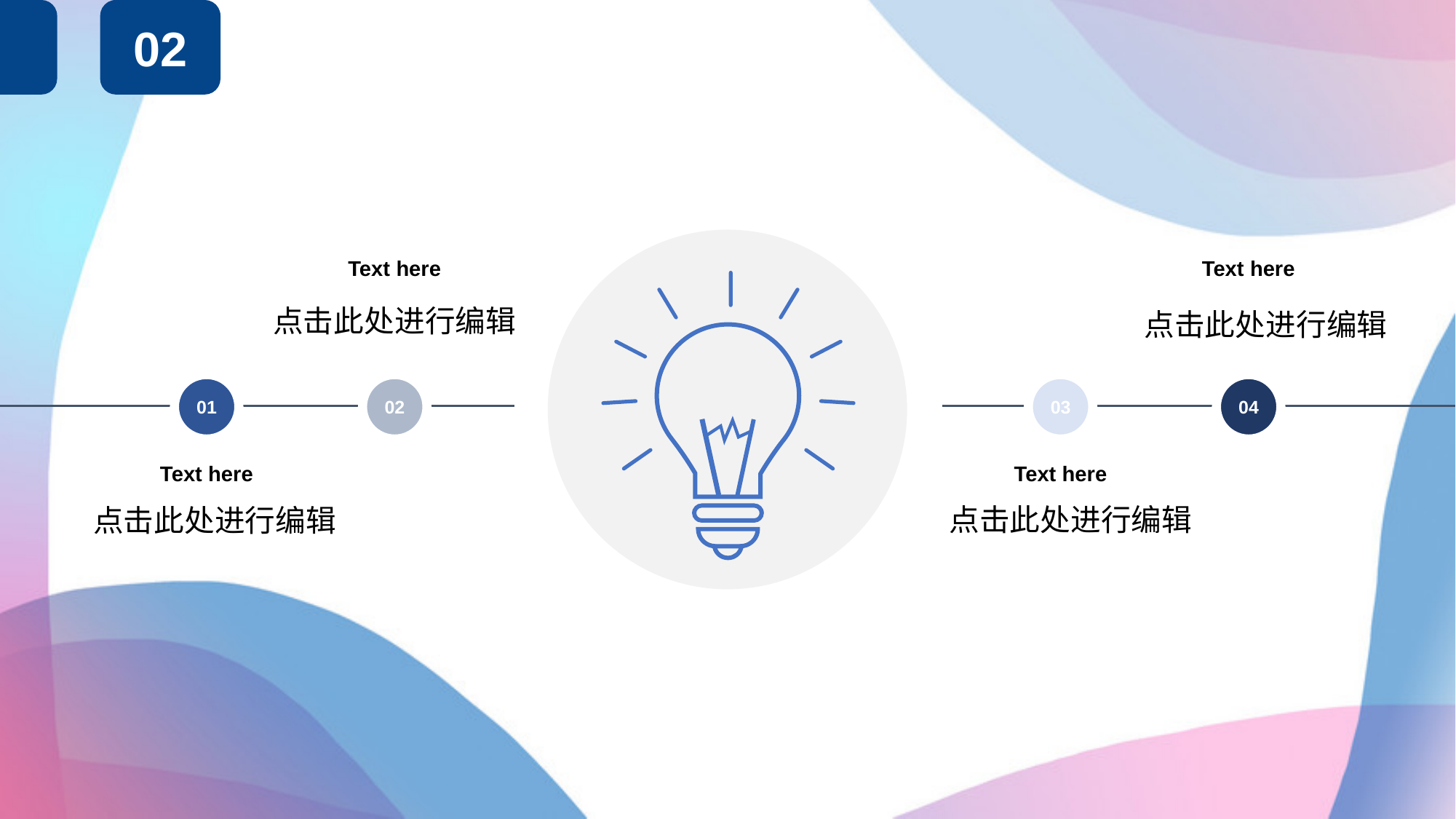

02

Text here
Text here

01
02
03
04
Text here
Text here
点击此处进行编辑
点击此处进行编辑
点击此处进行编辑
点击此处进行编辑